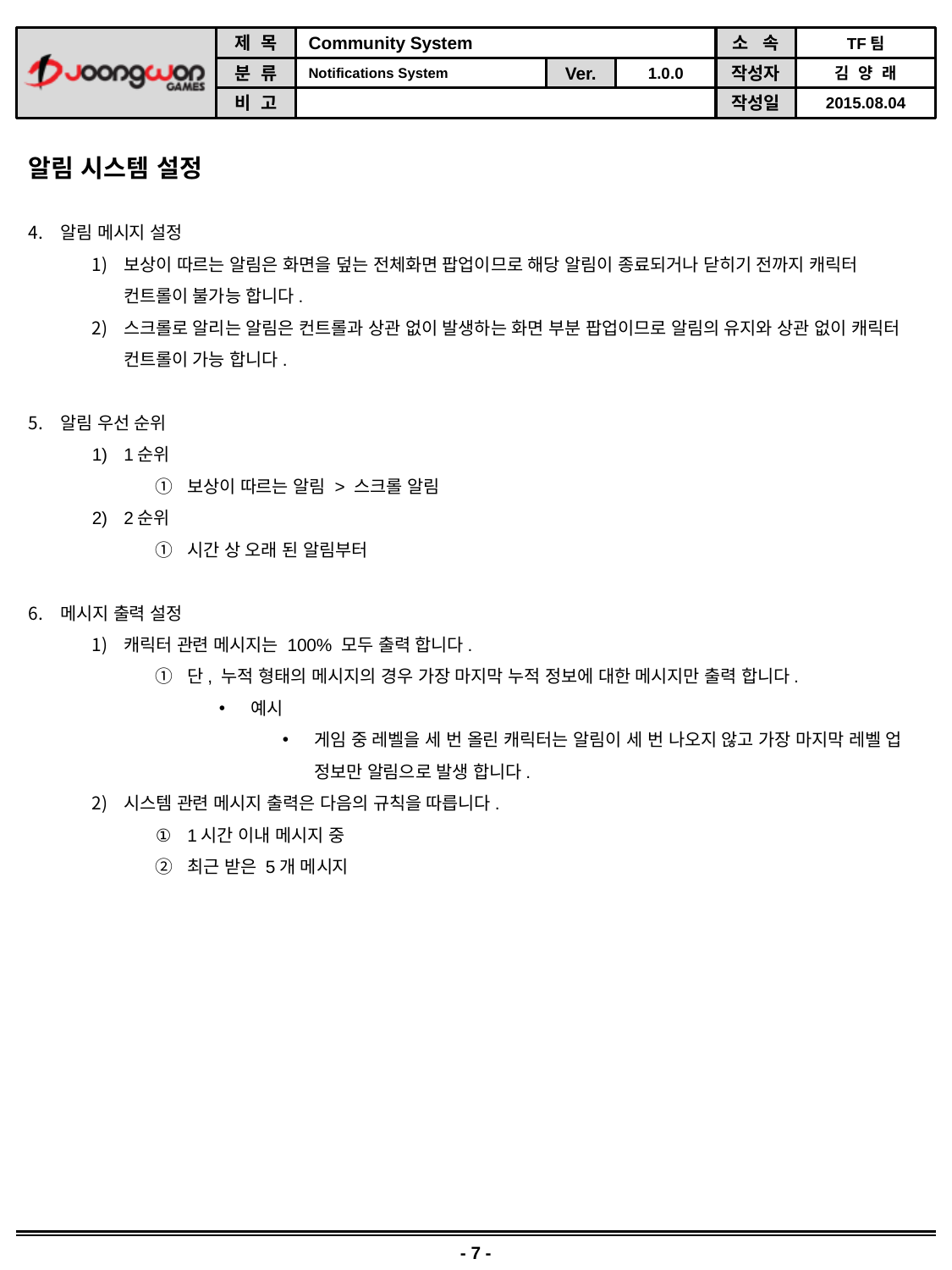

알림 시스템 설정
알림 메시지 설정
보상이 따르는 알림은 화면을 덮는 전체화면 팝업이므로 해당 알림이 종료되거나 닫히기 전까지 캐릭터 컨트롤이 불가능 합니다.
스크롤로 알리는 알림은 컨트롤과 상관 없이 발생하는 화면 부분 팝업이므로 알림의 유지와 상관 없이 캐릭터 컨트롤이 가능 합니다.

알림 우선 순위
1순위
보상이 따르는 알림 > 스크롤 알림
2순위
시간 상 오래 된 알림부터

메시지 출력 설정
캐릭터 관련 메시지는 100% 모두 출력 합니다.
단, 누적 형태의 메시지의 경우 가장 마지막 누적 정보에 대한 메시지만 출력 합니다.
예시
게임 중 레벨을 세 번 올린 캐릭터는 알림이 세 번 나오지 않고 가장 마지막 레벨 업 정보만 알림으로 발생 합니다.
시스템 관련 메시지 출력은 다음의 규칙을 따릅니다.
1시간 이내 메시지 중
최근 받은 5개 메시지
- 7 -